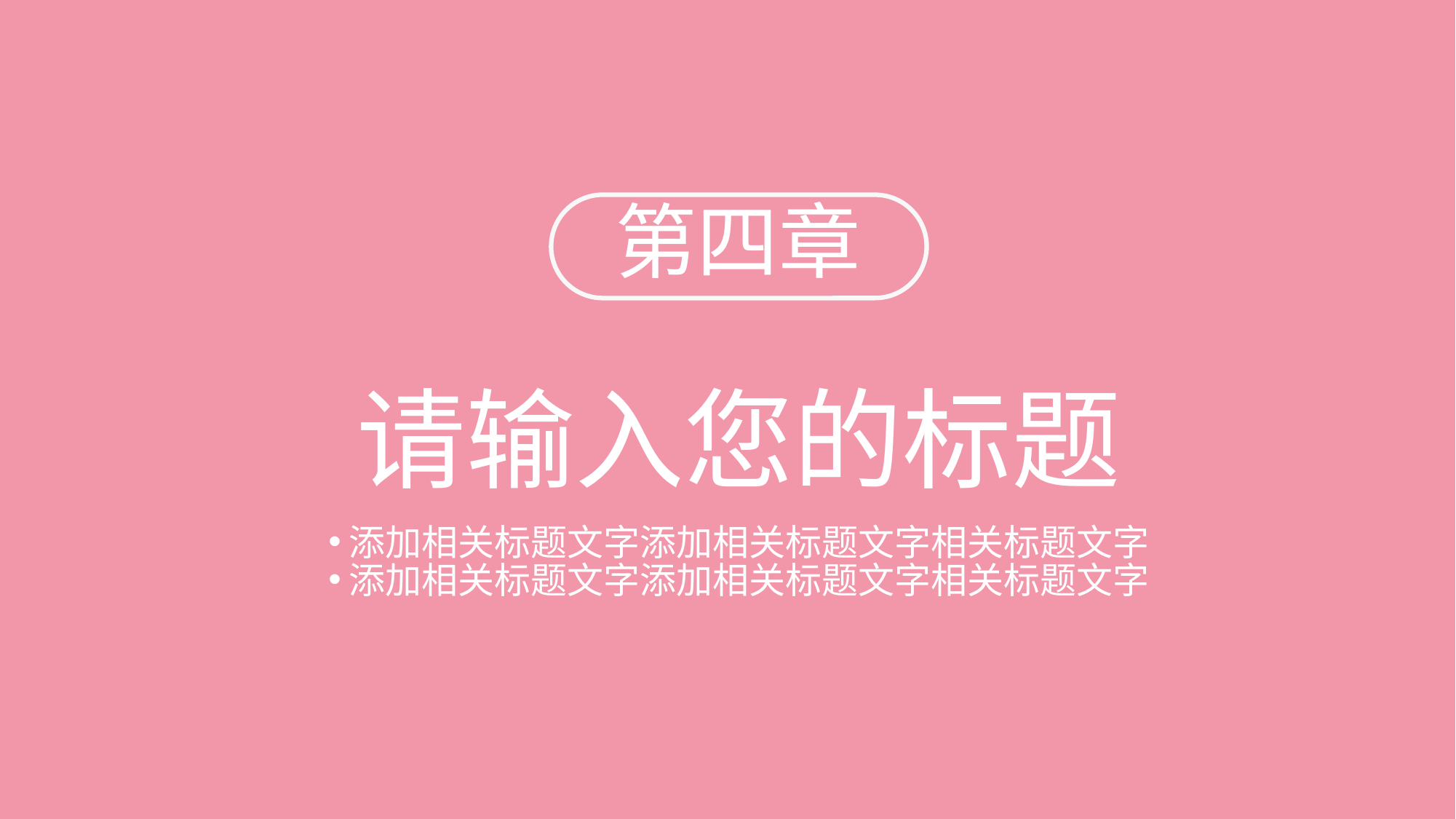

第四章

请输入您的标题
添加相关标题文字添加相关标题文字相关标题文字
添加相关标题文字添加相关标题文字相关标题文字